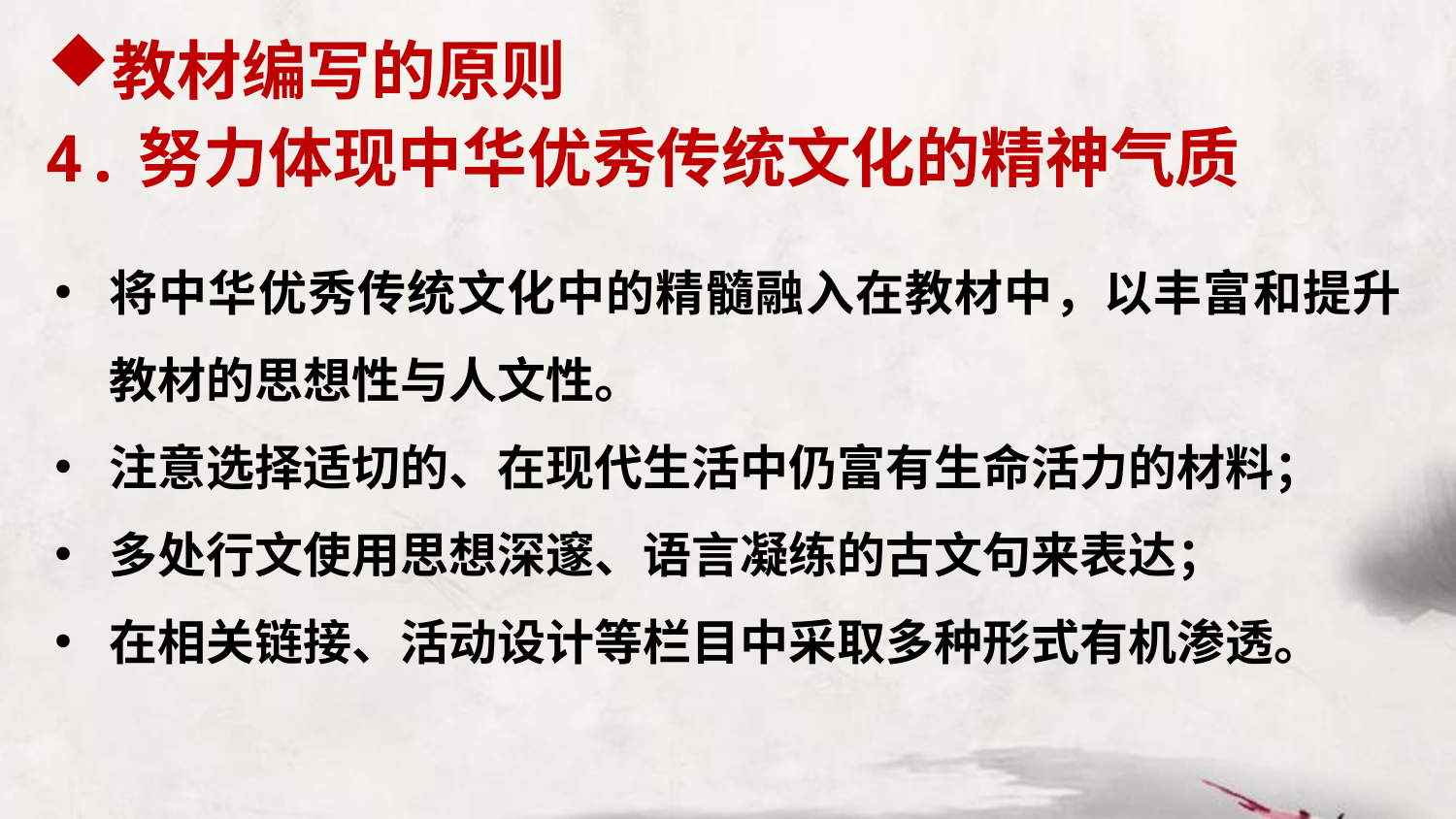

教材编写的原则
4.努力体现中华优秀传统文化的精神气质
将中华优秀传统文化中的精髓融入在教材中，以丰富和提升教材的思想性与人文性。
注意选择适切的、在现代生活中仍富有生命活力的材料；
多处行文使用思想深邃、语言凝练的古文句来表达；
在相关链接、活动设计等栏目中采取多种形式有机渗透。